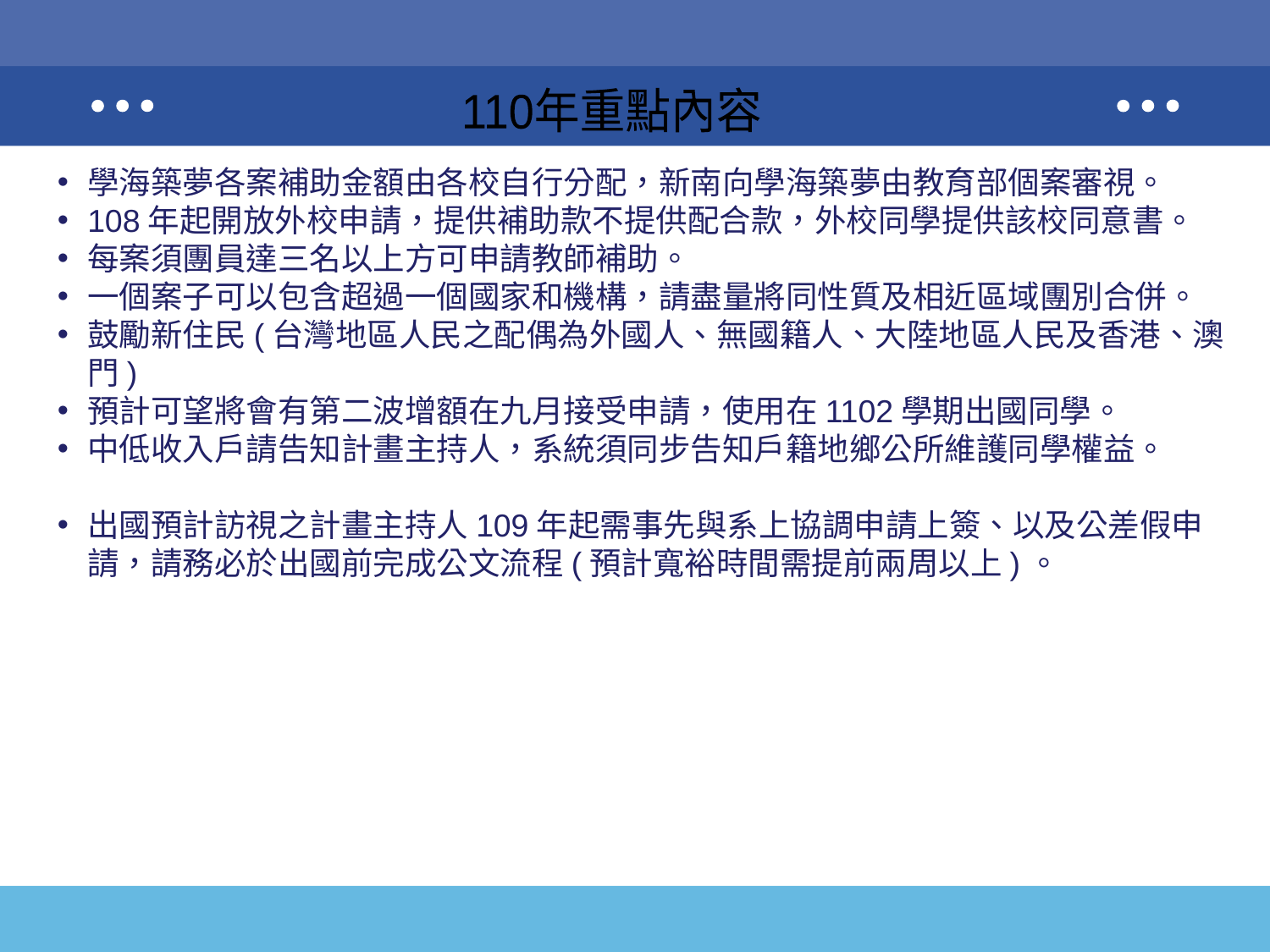

110年重點內容

學海築夢各案補助金額由各校自行分配，新南向學海築夢由教育部個案審視。
108年起開放外校申請，提供補助款不提供配合款，外校同學提供該校同意書。
每案須團員達三名以上方可申請教師補助。
一個案子可以包含超過一個國家和機構，請盡量將同性質及相近區域團別合併。
鼓勵新住民(台灣地區人民之配偶為外國人、無國籍人、大陸地區人民及香港、澳門)
預計可望將會有第二波增額在九月接受申請，使用在1102學期出國同學。
中低收入戶請告知計畫主持人，系統須同步告知戶籍地鄉公所維護同學權益。

出國預計訪視之計畫主持人109年起需事先與系上協調申請上簽、以及公差假申請，請務必於出國前完成公文流程(預計寬裕時間需提前兩周以上)。